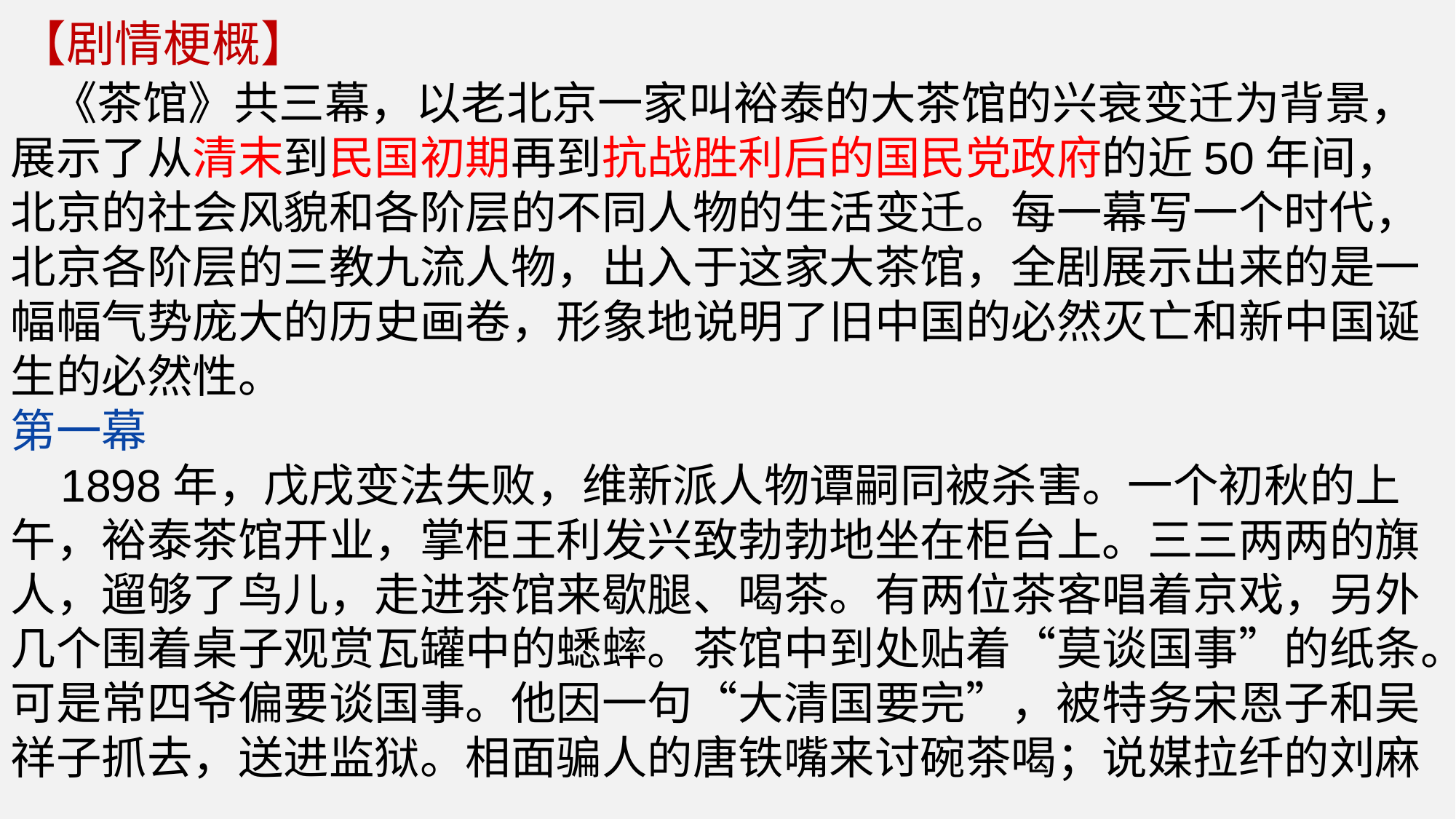

【剧情梗概】
   《茶馆》共三幕，以老北京一家叫裕泰的大茶馆的兴衰变迁为背景，展示了从清末到民国初期再到抗战胜利后的国民党政府的近50年间，北京的社会风貌和各阶层的不同人物的生活变迁。每一幕写一个时代，北京各阶层的三教九流人物，出入于这家大茶馆，全剧展示出来的是一幅幅气势庞大的历史画卷，形象地说明了旧中国的必然灭亡和新中国诞生的必然性。
第一幕
    1898年，戊戌变法失败，维新派人物谭嗣同被杀害。一个初秋的上午，裕泰茶馆开业，掌柜王利发兴致勃勃地坐在柜台上。三三两两的旗人，遛够了鸟儿，走进茶馆来歇腿、喝茶。有两位茶客唱着京戏，另外几个围着桌子观赏瓦罐中的蟋蟀。茶馆中到处贴着“莫谈国事”的纸条。可是常四爷偏要谈国事。他因一句“大清国要完”，被特务宋恩子和吴祥子抓去，送进监狱。相面骗人的唐铁嘴来讨碗茶喝；说媒拉纤的刘麻